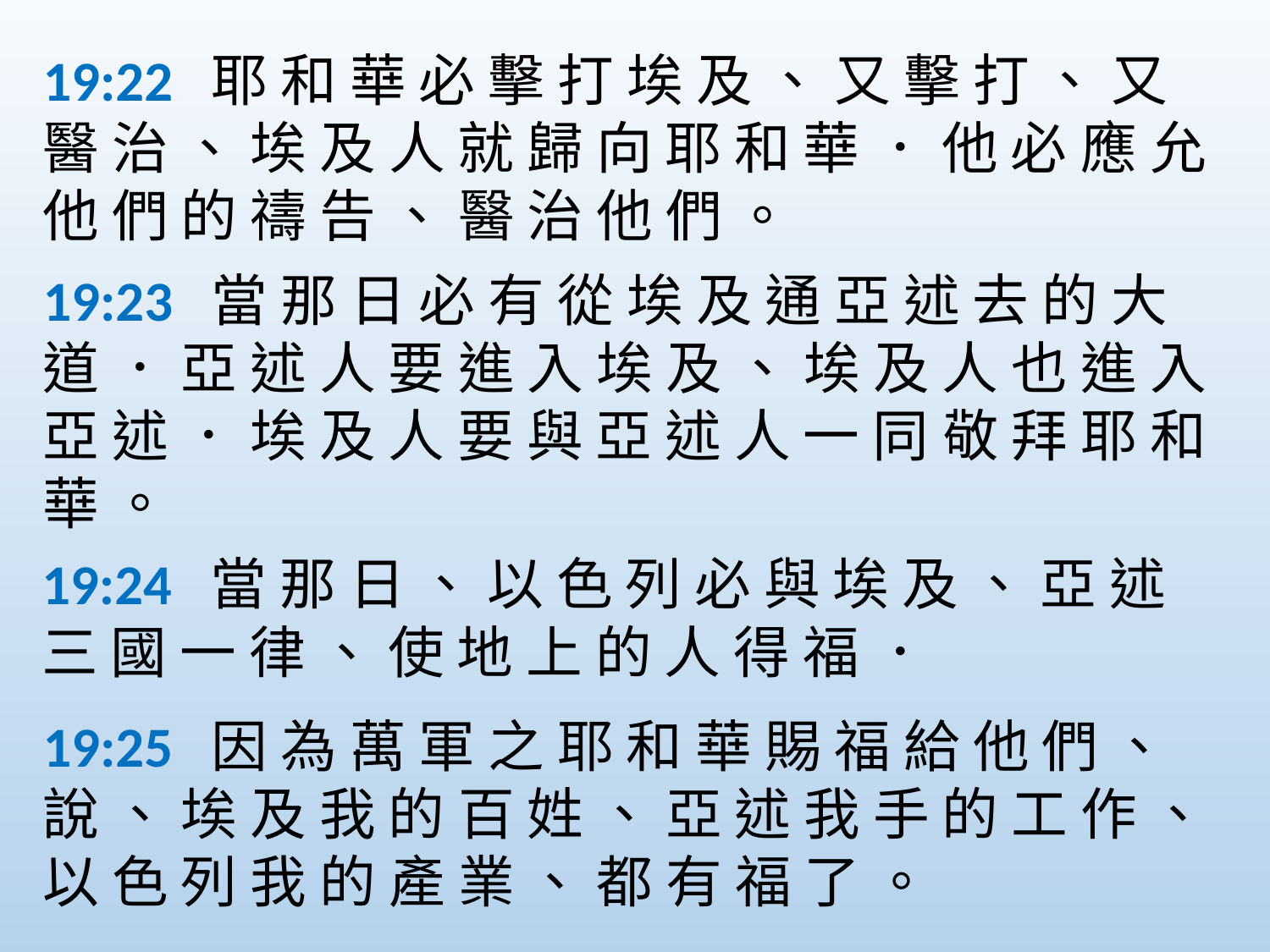

19:22  耶 和 華 必 擊 打 埃 及 、 又 擊 打 、 又 醫 治 、 埃 及 人 就 歸 向 耶 和 華 ． 他 必 應 允 他 們 的 禱 告 、 醫 治 他 們 。
19:23  當 那 日 必 有 從 埃 及 通 亞 述 去 的 大 道 ． 亞 述 人 要 進 入 埃 及 、 埃 及 人 也 進 入 亞 述 ． 埃 及 人 要 與 亞 述 人 一 同 敬 拜 耶 和 華 。
19:24  當 那 日 、 以 色 列 必 與 埃 及 、 亞 述 三 國 一 律 、 使 地 上 的 人 得 福 ．
19:25  因 為 萬 軍 之 耶 和 華 賜 福 給 他 們 、 說 、 埃 及 我 的 百 姓 、 亞 述 我 手 的 工 作 、 以 色 列 我 的 產 業 、 都 有 福 了 。